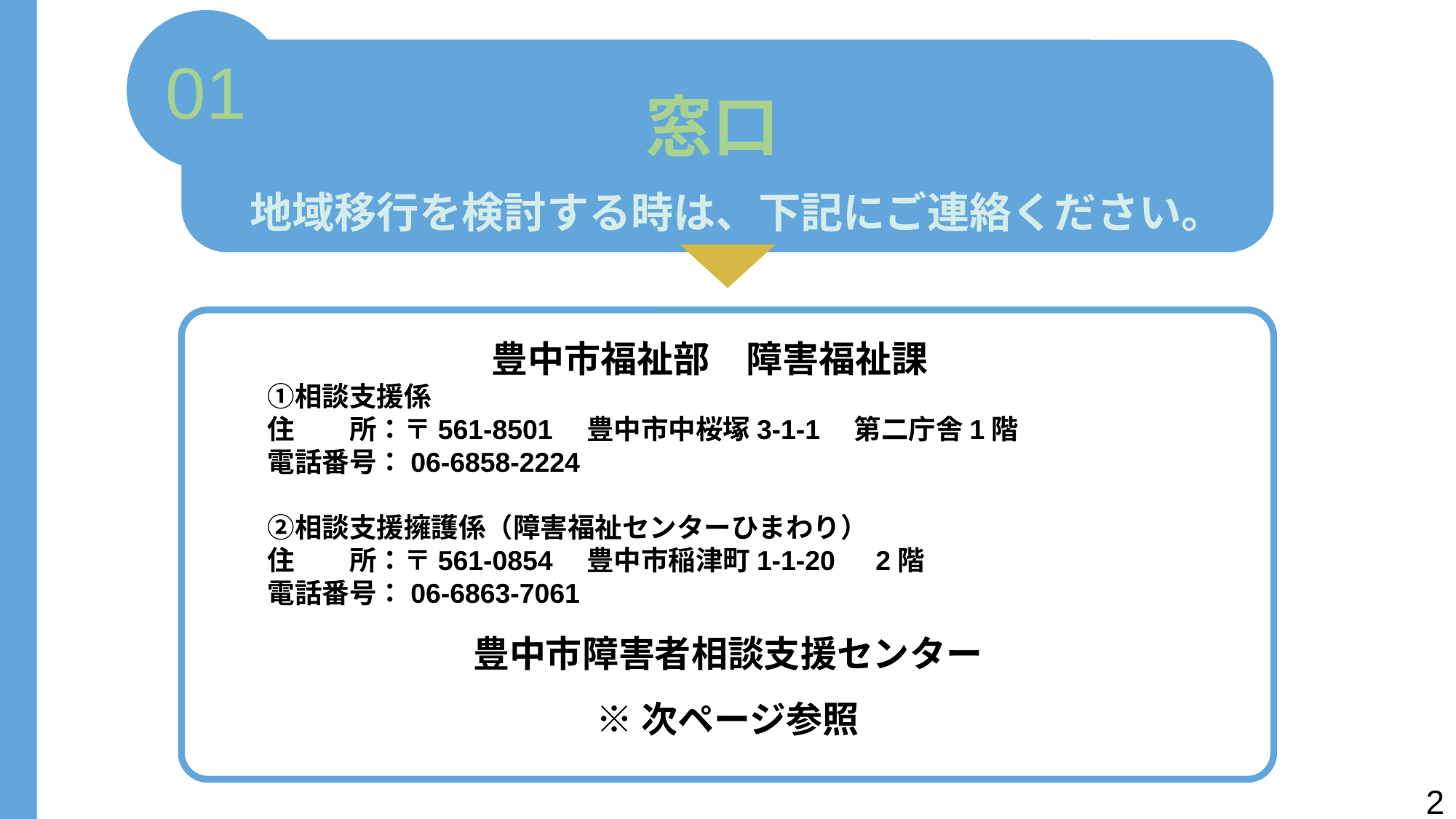

01

窓口
地域移行を検討する時は、下記にご連絡ください。

豊中市福祉部　障害福祉課
　　①相談支援係
　　住　　所：〒561-8501　豊中市中桜塚3-1-1　第二庁舎1階
　　電話番号：06-6858-2224

　　②相談支援擁護係（障害福祉センターひまわり）
　　住　　所：〒561-0854　豊中市稲津町1-1-20　2階
　　電話番号：06-6863-7061
豊中市障害者相談支援センター
※次ページ参照